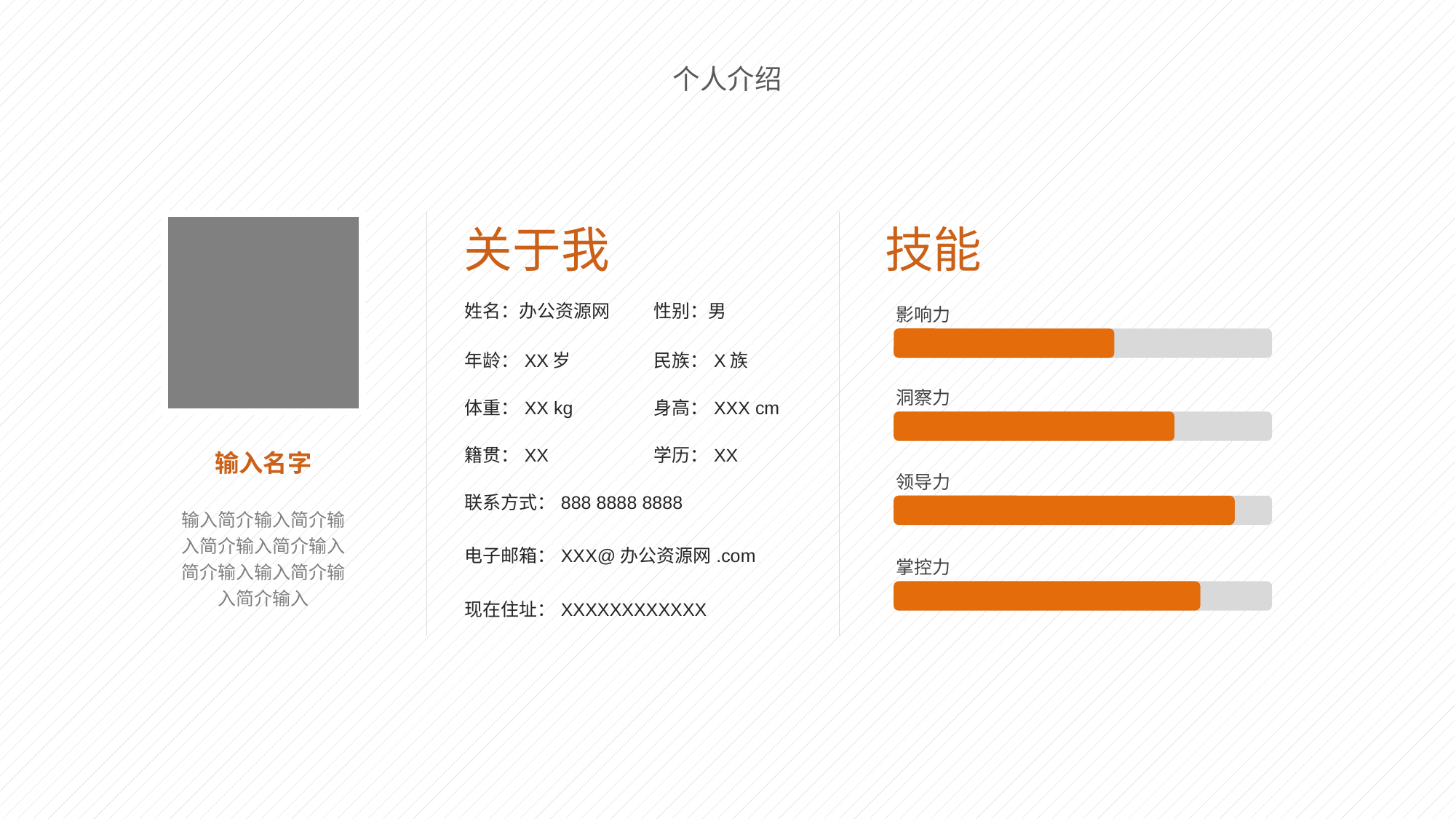

个人介绍

关于我
技能
| 姓名：办公资源网 | 性别：男 |
| --- | --- |
| 年龄：XX岁 | 民族：X族 |
| 体重：XX kg | 身高：XXX cm |
| 籍贯：XX | 学历：XX |
| 联系方式：888 8888 8888 |  |
| 电子邮箱：XXX@办公资源网.com |  |
| 现在住址：XXXXXXXXXXXX |  |
影响力

洞察力

输入名字
领导力

输入简介输入简介输入简介输入简介输入简介输入输入简介输入简介输入
掌控力